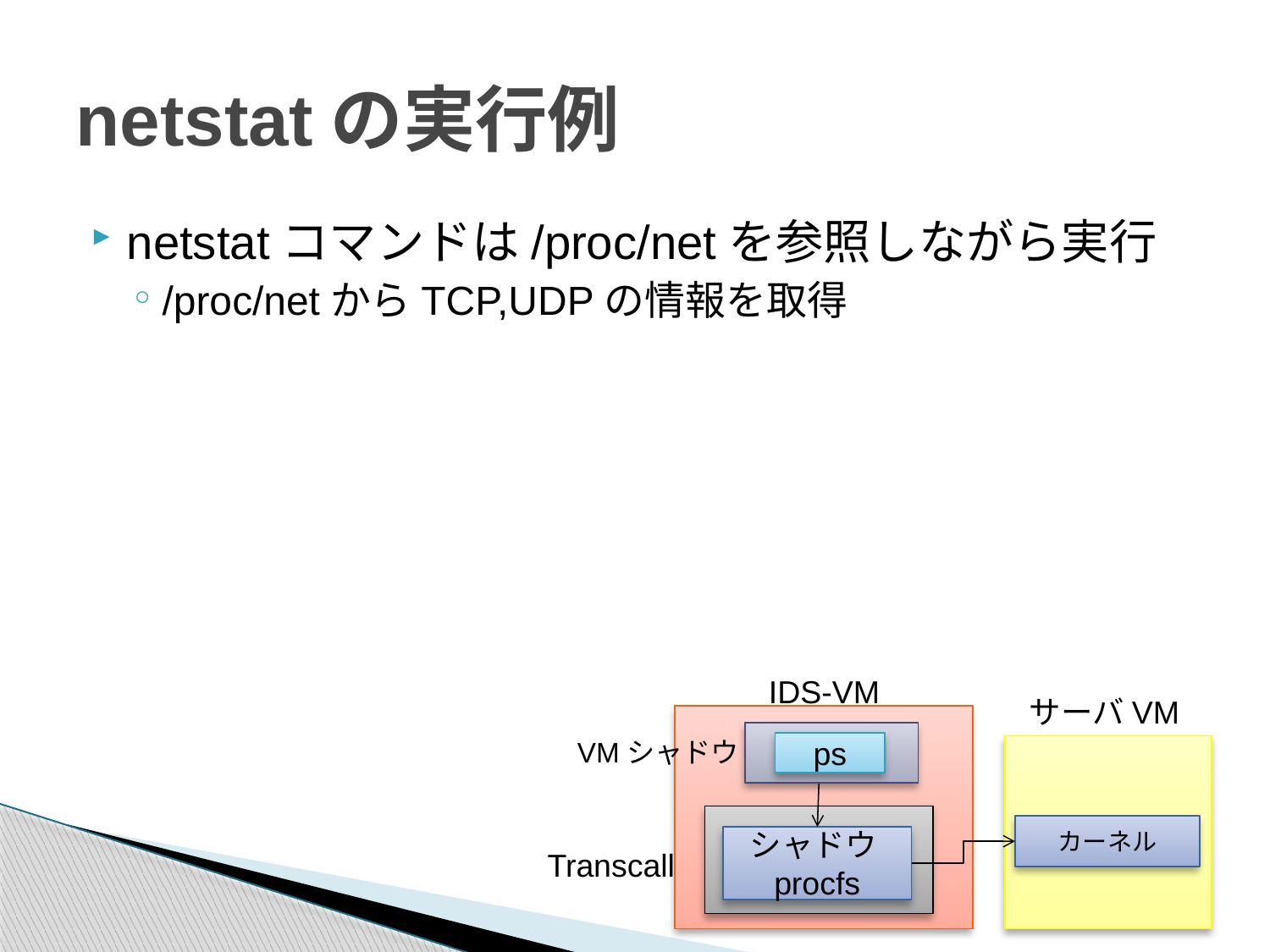

# netstatの実行例
netstatコマンドは/proc/netを参照しながら実行
/proc/netからTCP,UDPの情報を取得

IDS-VM
サーバVM
PS

シャドウprocfs
Transcall
カーネル

VMシャドウ

ps